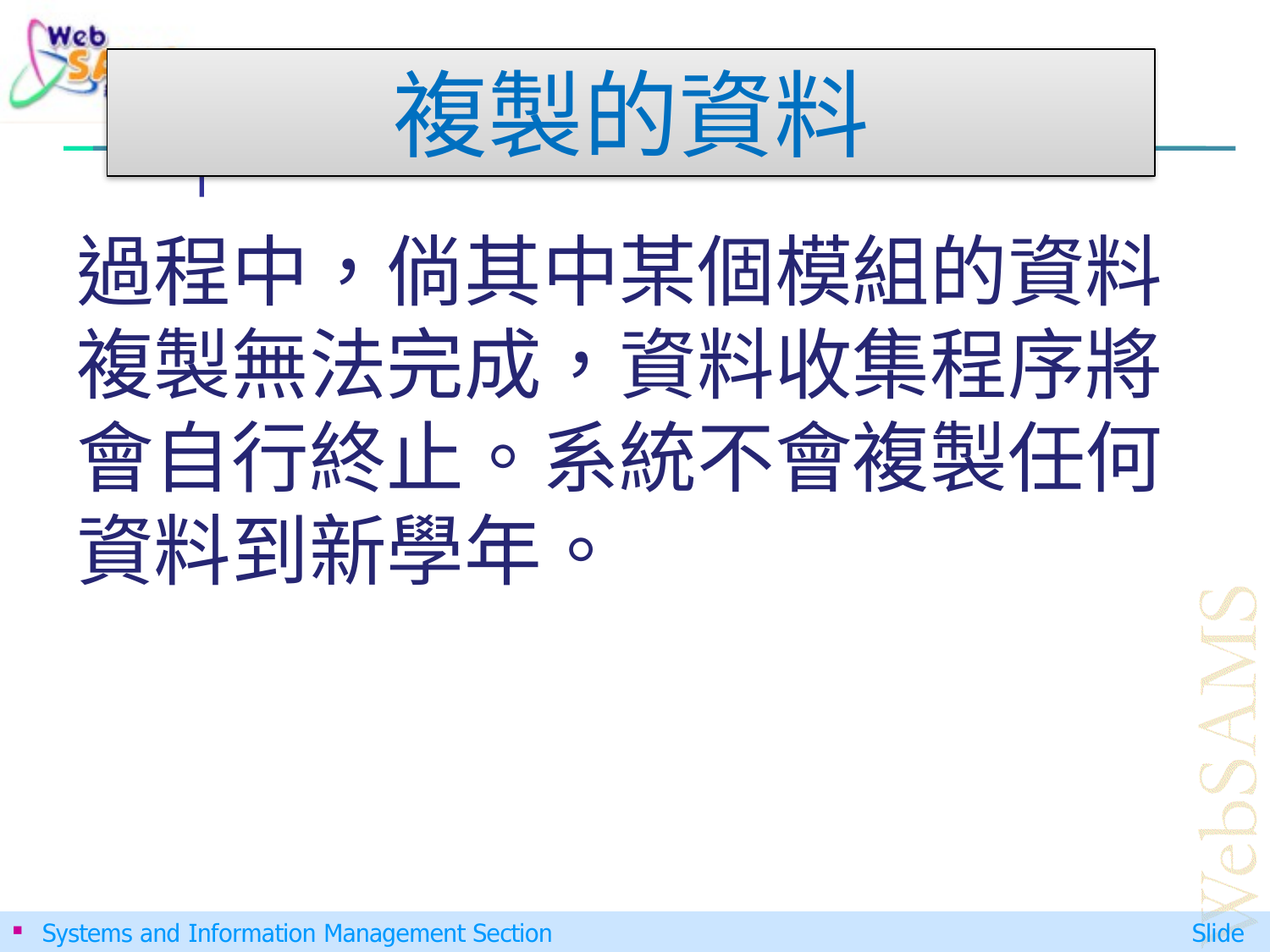

複製的資料
過程中，倘其中某個模組的資料複製無法完成，資料收集程序將會自行終止。系統不會複製任何資料到新學年。